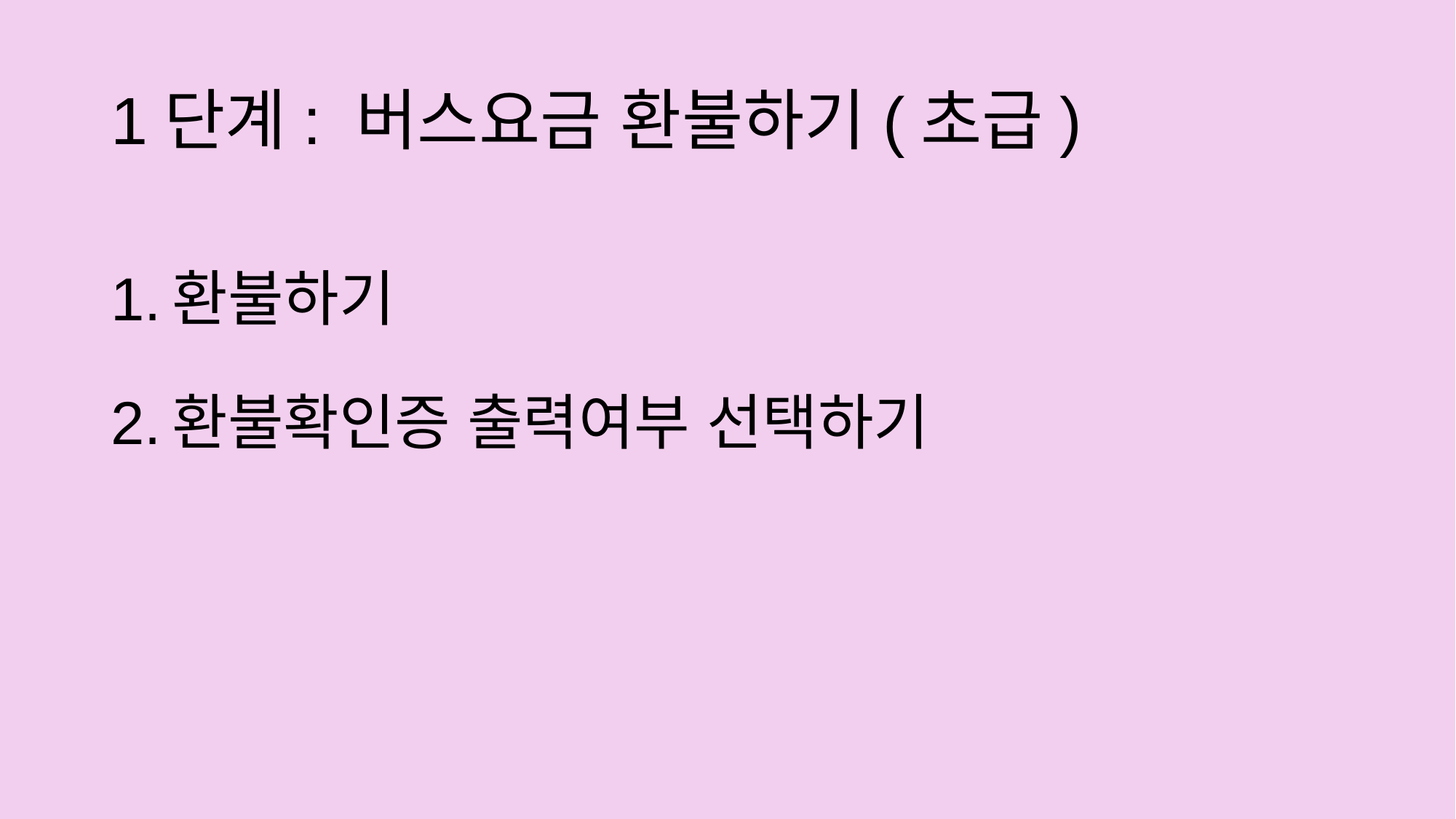

# 1단계: 버스요금 환불하기(초급)
환불하기
환불확인증 출력여부 선택하기